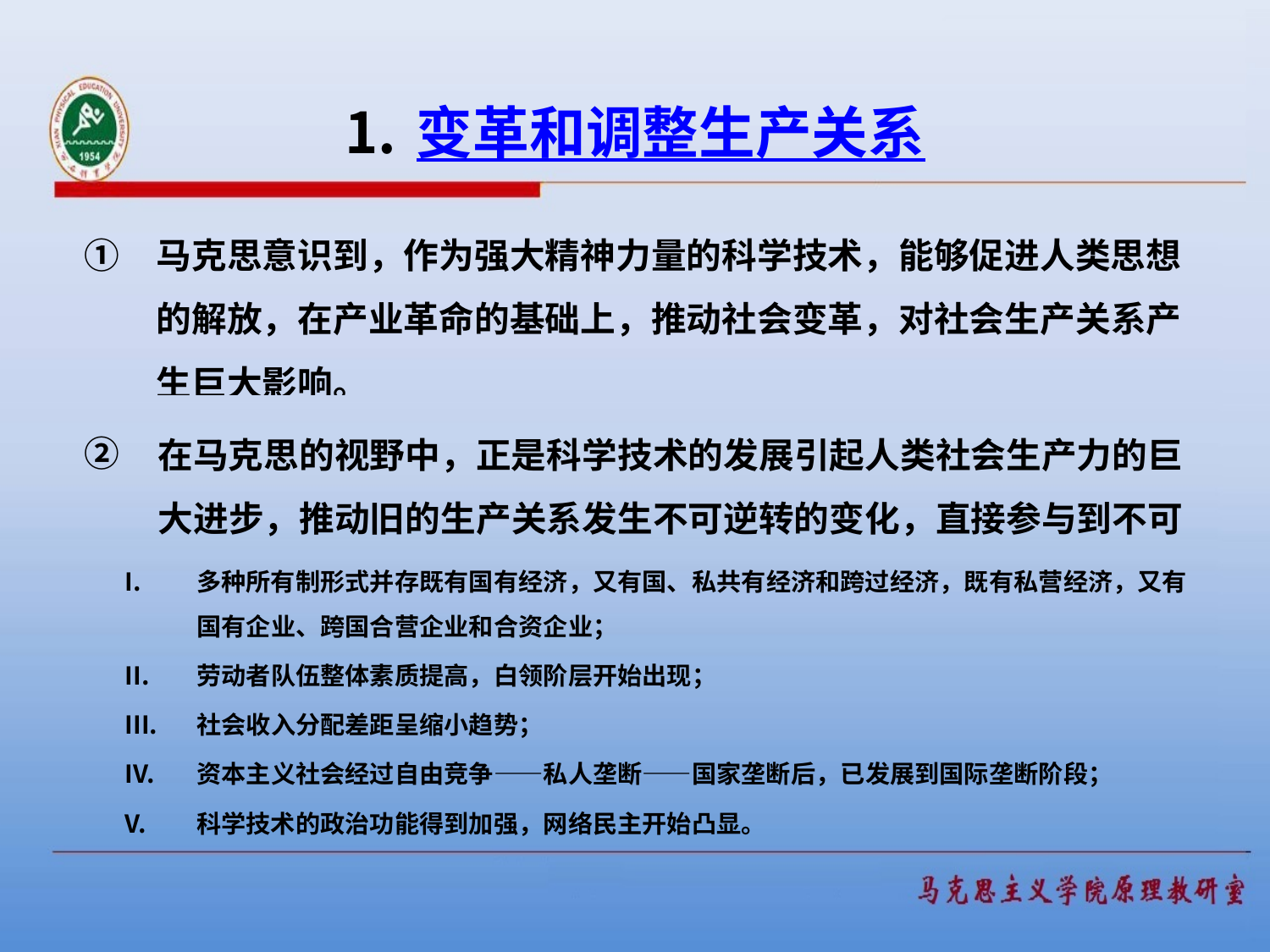

# 变革和调整生产关系
马克思意识到，作为强大精神力量的科学技术，能够促进人类思想的解放，在产业革命的基础上，推动社会变革，对社会生产关系产生巨大影响。
发生于20世纪的现代科学技术革命，是以现代科学革命和新技术革命为标志的。这有力地促进了资本主义生产关系的再调整：
“火药把骑士阶层炸得粉碎，指南针打开了世界市场并建立了殖民地，而印刷术则变成新教的工具，总的来说变成科学复兴的手段，变成对精神发展创造必要前提的最强大的杠杆。”
“蒸汽、电力和自动走锭纺纱机甚至是比巴尔贝斯、拉斯拜尔和布朗基诸位公民更危险万分的革命家。”
在马克思的视野中，正是科学技术的发展引起人类社会生产力的巨大进步，推动旧的生产关系发生不可逆转的变化，直接参与到不可阻挡的人类历史发展进程当中，为资本主义制度的建立创造条件。
多种所有制形式并存既有国有经济，又有国、私共有经济和跨过经济，既有私营经济，又有国有企业、跨国合营企业和合资企业；
劳动者队伍整体素质提高，白领阶层开始出现；
社会收入分配差距呈缩小趋势；
资本主义社会经过自由竞争——私人垄断——国家垄断后，已发展到国际垄断阶段；
科学技术的政治功能得到加强，网络民主开始凸显。